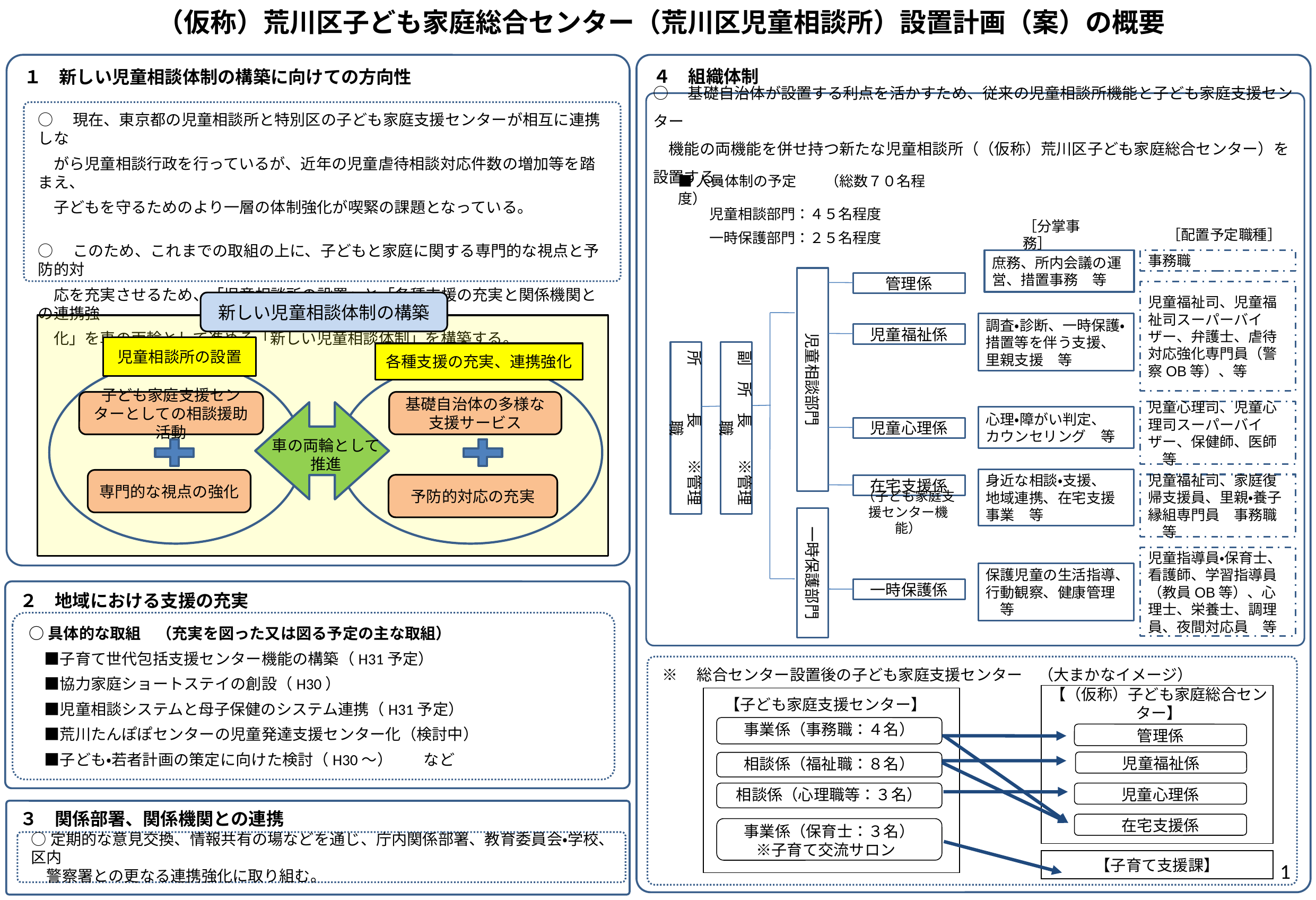

# （仮称）荒川区子ども家庭総合センター（荒川区児童相談所）設置計画（案）の概要
１　新しい児童相談体制の構築に向けての方向性

４　組織体制

○　基礎自治体が設置する利点を活かすため、従来の児童相談所機能と子ども家庭支援センター
　機能の両機能を併せ持つ新たな児童相談所（（仮称）荒川区子ども家庭総合センター）を設置する。
○　現在、東京都の児童相談所と特別区の子ども家庭支援センターが相互に連携しな
　がら児童相談行政を行っているが、近年の児童虐待相談対応件数の増加等を踏まえ、
　子どもを守るためのより一層の体制強化が喫緊の課題となっている。

○　このため、これまでの取組の上に、子どもと家庭に関する専門的な視点と予防的対
　応を充実させるため、「児童相談所の設置」と「各種支援の充実と関係機関との連携強
　化」を車の両輪として進める「新しい児童相談体制」を構築する。
■人員体制の予定　　（総数７０名程度）
児童相談部門：４５名程度
一時保護部門：２５名程度
［分掌事務］
［配置予定職種］
庶務、所内会議の運営、措置事務　等
事務職
児童相談部門
管理係
児童福祉司、児童福祉司スーパーバイザー、弁護士、虐待対応強化専門員（警察OB等）、等
調査・診断、一時保護・措置等を伴う支援、里親支援　等
児童福祉係
所　　　長　　※管理職
副　所　長　　※管理職
児童心理司、児童心理司スーパーバイザー、保健師、医師　等
心理・障がい判定、
カウンセリング　等
児童心理係
身近な相談・支援、
地域連携、在宅支援事業　等
児童福祉司、家庭復帰支援員、里親・養子縁組専門員　事務職　等
在宅支援係
（子ども家庭支援センター機能）
一時保護部門
児童指導員・保育士、看護師、学習指導員（教員OB等）、心理士、栄養士、調理員、夜間対応員　等
保護児童の生活指導、行動観察、健康管理　等
一時保護係
新しい児童相談体制の構築

児童相談所の設置
各種支援の充実、連携強化

子ども家庭支援センターとしての相談援助活動
基礎自治体の多様な
支援サービス

車の両輪として
推進

専門的な視点の強化
予防的対応の充実
２　地域における支援の充実

○具体的な取組　（充実を図った又は図る予定の主な取組）
　■子育て世代包括支援センター機能の構築（H31予定）
　■協力家庭ショートステイの創設（H30）
　■児童相談システムと母子保健のシステム連携（H31予定）
　■荒川たんぽぽセンターの児童発達支援センター化（検討中）
　■子ども・若者計画の策定に向けた検討（H30～）　　など
※　総合センター設置後の子ども家庭支援センター　（大まかなイメージ）

【（仮称）子ども家庭総合センター】
【子ども家庭支援センター】
事業係（事務職：４名）
管理係

児童福祉係
相談係（福祉職：８名）

相談係（心理職等：３名）
児童心理係

３　関係部署、関係機関との連携

在宅支援係
事業係（保育士：３名）
　　※子育て交流サロン
○定期的な意見交換、情報共有の場などを通じ、庁内関係部署、教育委員会・学校、区内
　警察署との更なる連携強化に取り組む。

1
【子育て支援課】